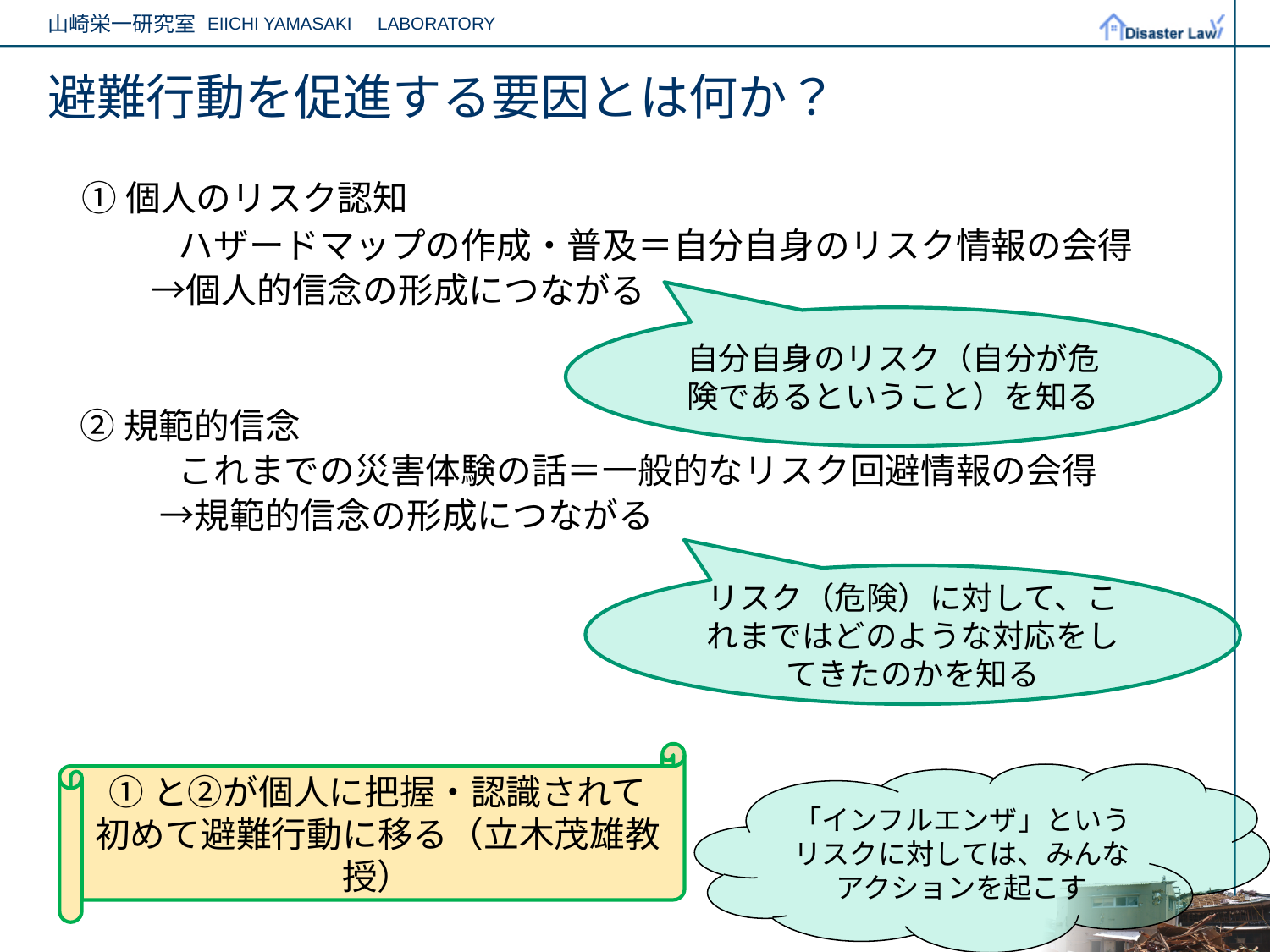

# 避難行動を促進する要因とは何か？
 ①個人のリスク認知
　　　ハザードマップの作成・普及＝自分自身のリスク情報の会得
　　 →個人的信念の形成につながる

 ②規範的信念
　　　これまでの災害体験の話＝一般的なリスク回避情報の会得
 　　→規範的信念の形成につながる
自分自身のリスク（自分が危険であるということ）を知る
リスク（危険）に対して、これまではどのような対応をしてきたのかを知る
①と②が個人に把握・認識されて初めて避難行動に移る（立木茂雄教授）
「インフルエンザ」というリスクに対しては、みんなアクションを起こす